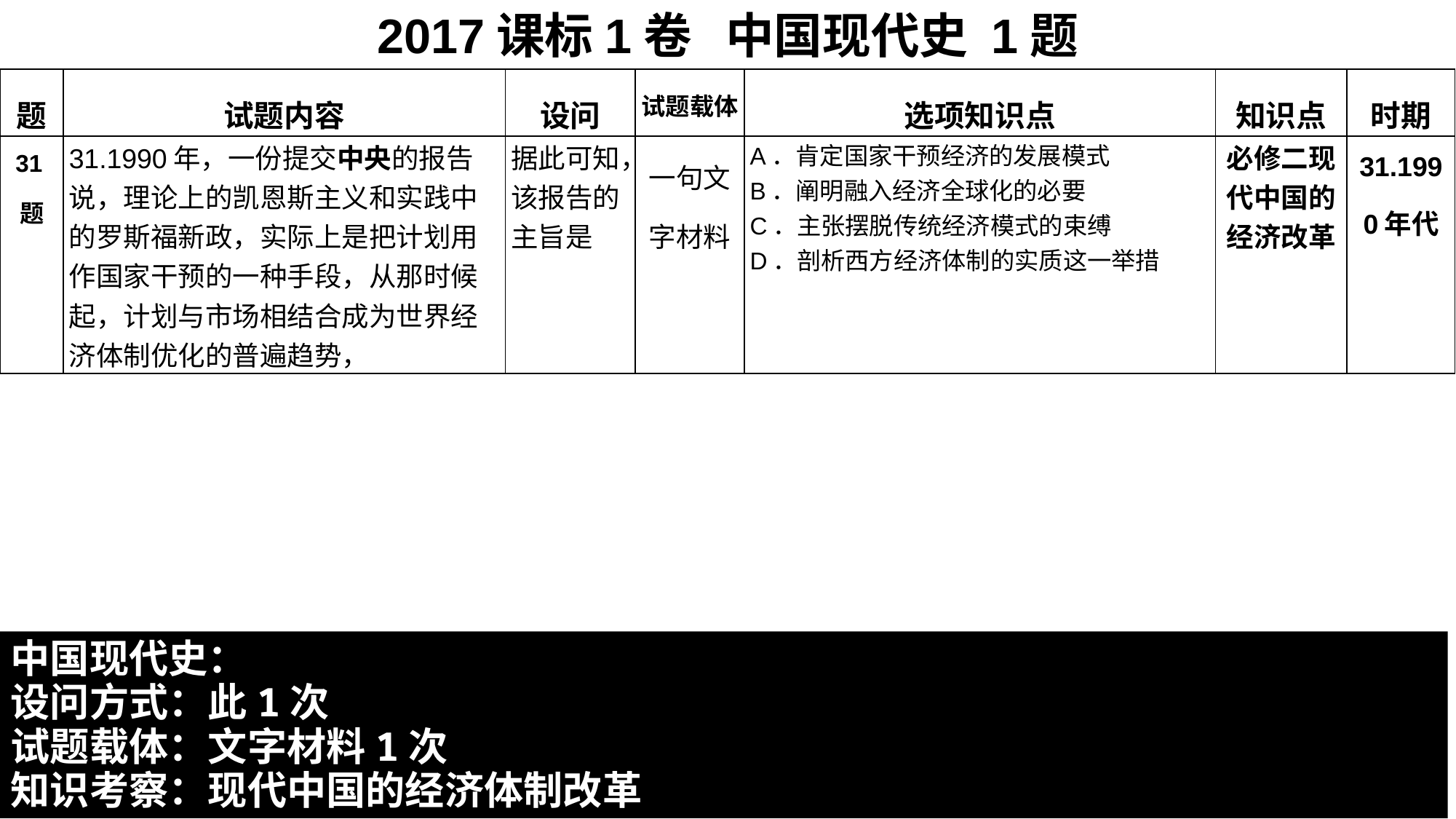

2017课标1卷   中国现代史 1题
| 题 | 试题内容 | 设问 | 试题载体 | 选项知识点 | 知识点 | 时期 |
| --- | --- | --- | --- | --- | --- | --- |
| 31题 | 31.1990年，一份提交中央的报告说，理论上的凯恩斯主义和实践中的罗斯福新政，实际上是把计划用作国家干预的一种手段，从那时候起，计划与市场相结合成为世界经济体制优化的普遍趋势， | 据此可知，该报告的主旨是 | 一句文字材料 | A．肯定国家干预经济的发展模式 B．阐明融入经济全球化的必要 C．主张摆脱传统经济模式的束缚 D．剖析西方经济体制的实质这一举措 | 必修二现代中国的经济改革 | 31.1990年代 |
中国现代史：
设问方式：此1次
试题载体：文字材料1次
知识考察：现代中国的经济体制改革